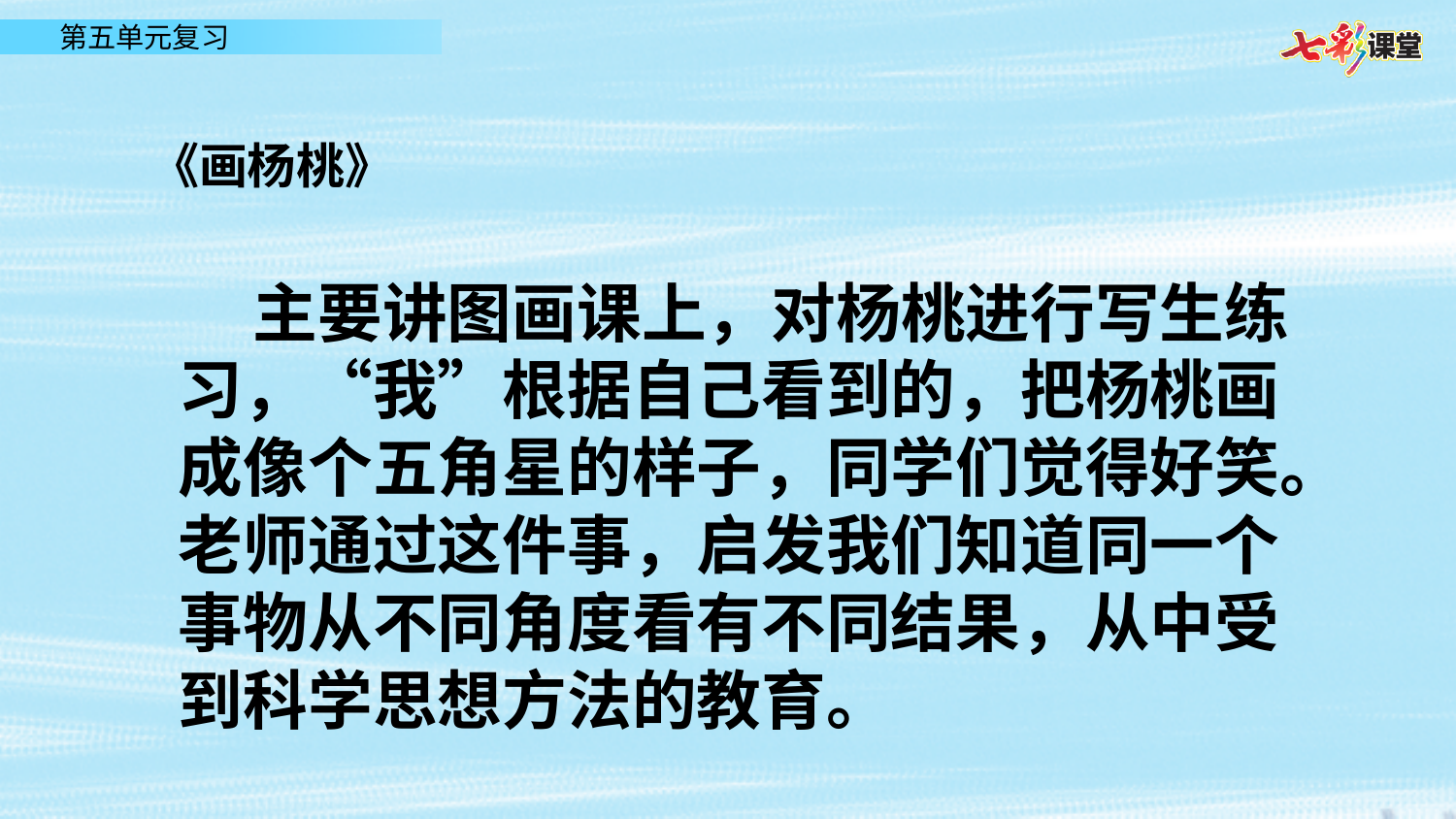

《画杨桃》

    主要讲图画课上，对杨桃进行写生练习，“我”根据自己看到的，把杨桃画成像个五角星的样子，同学们觉得好笑。老师通过这件事，启发我们知道同一个事物从不同角度看有不同结果，从中受到科学思想方法的教育。